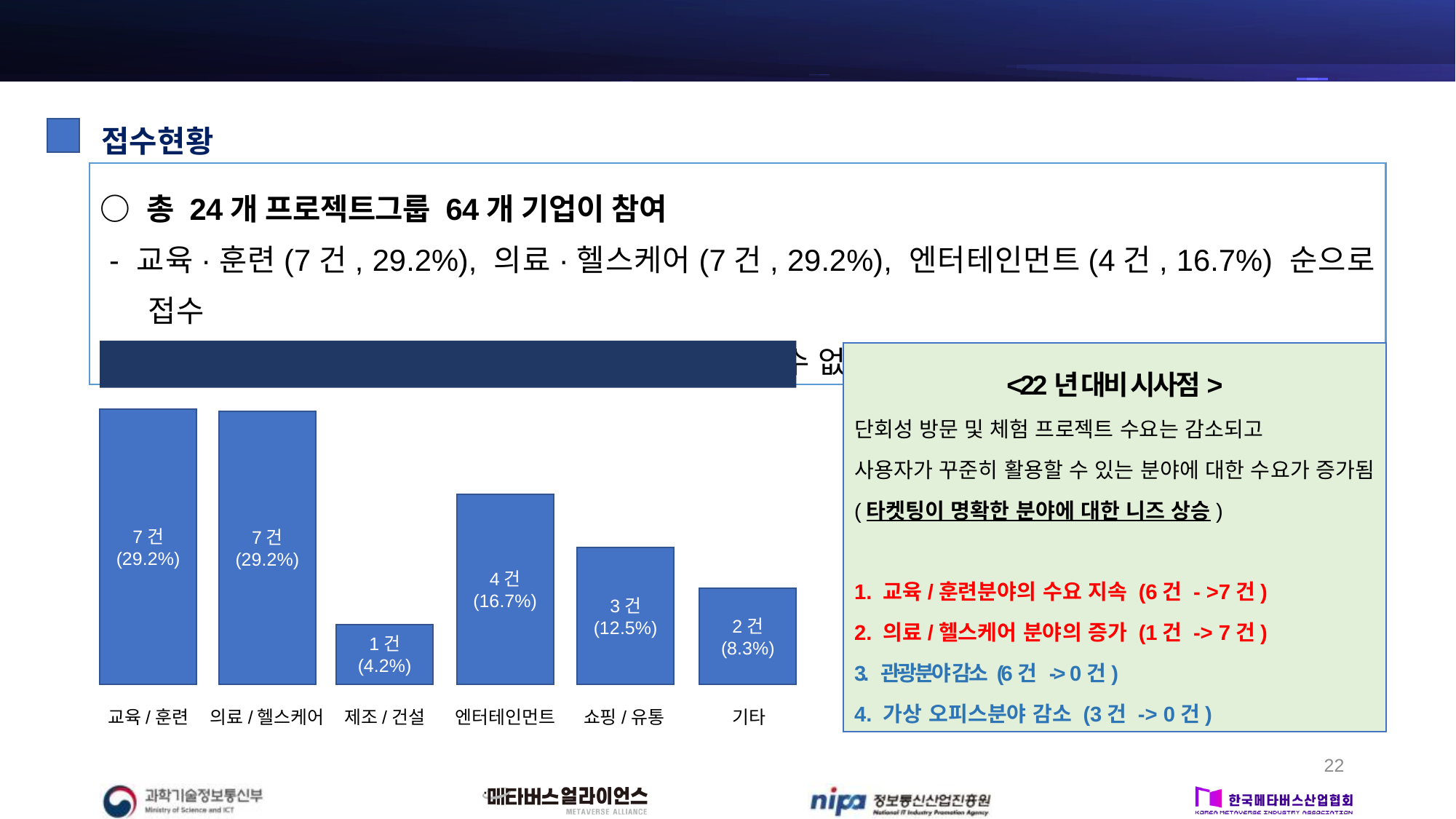

2. 메타버스얼라이언스 프로젝트 그룹 접수현황
접수현황

○ 총 24개 프로젝트그룹 64개 기업이 참여
 - 교육·훈련(7건, 29.2%), 의료·헬스케어(7건, 29.2%), 엔터테인먼트(4건, 16.7%) 순으로 접수
 - 관광, 공공 · 안전, 전시 · 홍보 분야는 접수된 건수 없음
총 24개 프로젝트그룹 참여
<22년 대비 시사점>
단회성 방문 및 체험 프로젝트 수요는 감소되고
사용자가 꾸준히 활용할 수 있는 분야에 대한 수요가 증가됨 (타켓팅이 명확한 분야에 대한 니즈 상승)

1. 교육/훈련분야의 수요 지속 (6건 - >7건)
2. 의료/헬스케어 분야의 증가 (1건 -> 7건)
3.  관광분야 감소 (6건  ->  0건)
4. 가상 오피스분야 감소 (3건 -> 0건)
7건 (29.2%)
7건 (29.2%)
4건
(16.7%)
3건
(12.5%)
2건
(8.3%)
1건
(4.2%)
교육/훈련
의료/헬스케어
제조/건설
엔터테인먼트
쇼핑/유통
기타
22